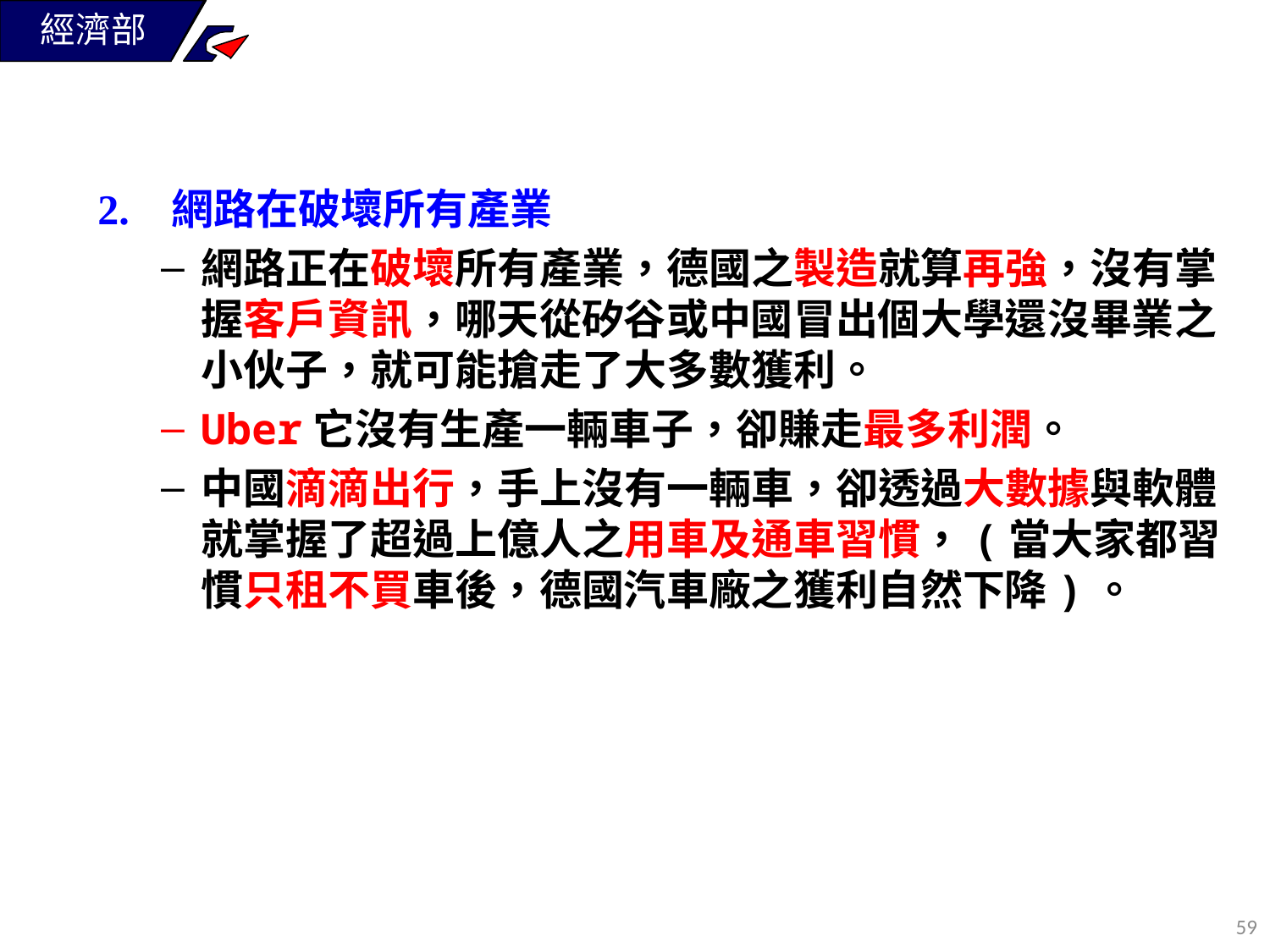

2.   網路在破壞所有產業
網路正在破壞所有產業，德國之製造就算再強，沒有掌握客戶資訊，哪天從矽谷或中國冒出個大學還沒畢業之小伙子，就可能搶走了大多數獲利。
Uber它沒有生產一輛車子，卻賺走最多利潤。
中國滴滴出行，手上沒有一輛車，卻透過大數據與軟體就掌握了超過上億人之用車及通車習慣，(當大家都習慣只租不買車後，德國汽車廠之獲利自然下降)。

59